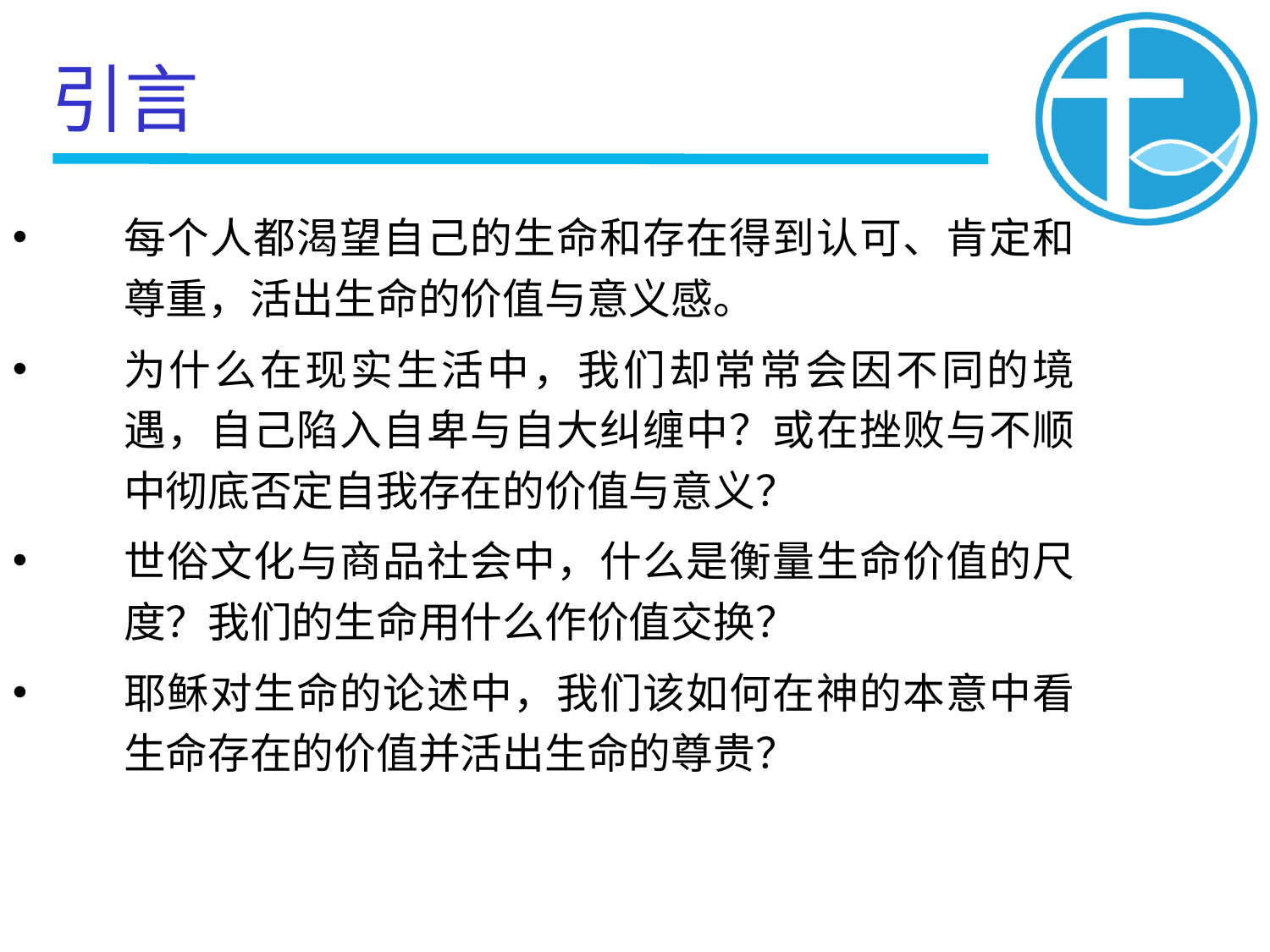

# 引言
每个人都渴望自己的生命和存在得到认可、肯定和尊重，活出生命的价值与意义感。
为什么在现实生活中，我们却常常会因不同的境遇，自己陷入自卑与自大纠缠中？或在挫败与不顺中彻底否定自我存在的价值与意义？
世俗文化与商品社会中，什么是衡量生命价值的尺度？我们的生命用什么作价值交换？
耶稣对生命的论述中，我们该如何在神的本意中看生命存在的价值并活出生命的尊贵？